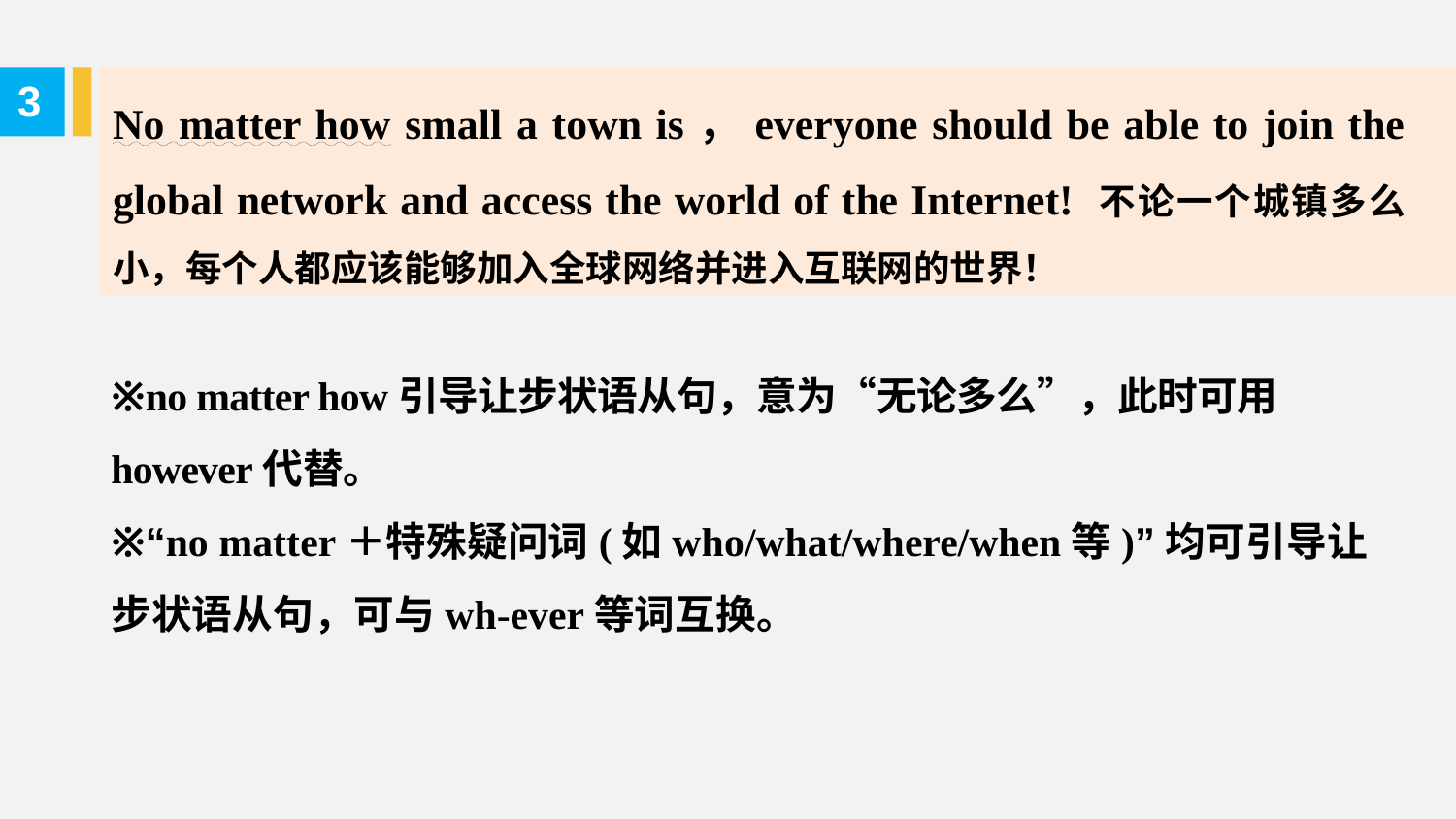

No matter how small a town is，everyone should be able to join the global network and access the world of the Internet! 不论一个城镇多么小，每个人都应该能够加入全球网络并进入互联网的世界！

3
※no matter how引导让步状语从句，意为“无论多么”，此时可用however代替。
※“no matter＋特殊疑问词(如who/what/where/when等)”均可引导让步状语从句，可与wh-ever等词互换。